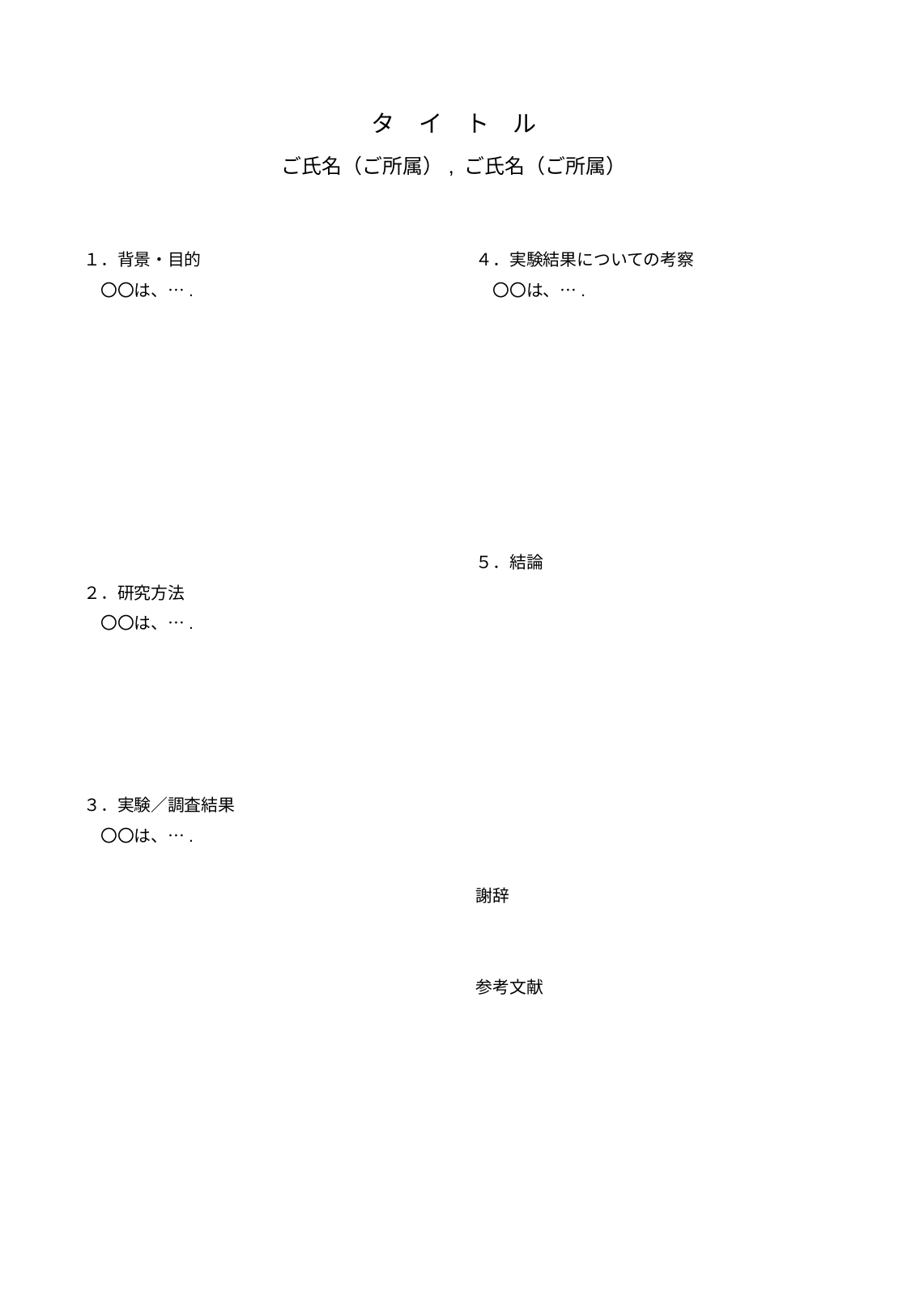

# タ　イ　ト　ル ご氏名（ご所属）, ご氏名（ご所属）
１．背景・目的
　〇〇は、….

２．研究方法
　〇〇は、….

３．実験／調査結果
　〇〇は、….

４．実験結果についての考察
　〇〇は、….

５．結論

謝辞

参考文献